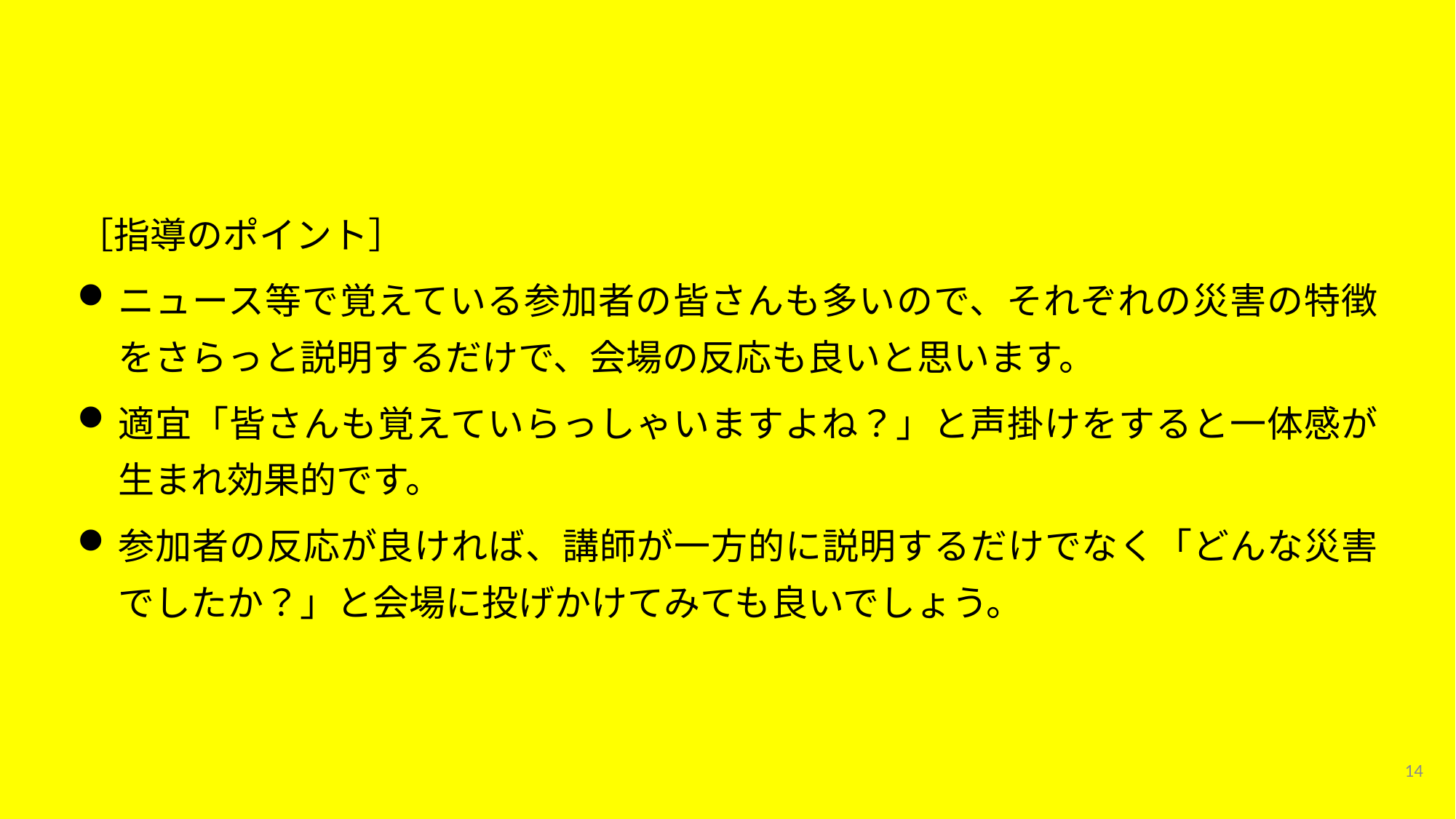

［指導のポイント］
ニュース等で覚えている参加者の皆さんも多いので、それぞれの災害の特徴をさらっと説明するだけで、会場の反応も良いと思います。
適宜「皆さんも覚えていらっしゃいますよね？」と声掛けをすると一体感が生まれ効果的です。
参加者の反応が良ければ、講師が一方的に説明するだけでなく「どんな災害でしたか？」と会場に投げかけてみても良いでしょう。
14